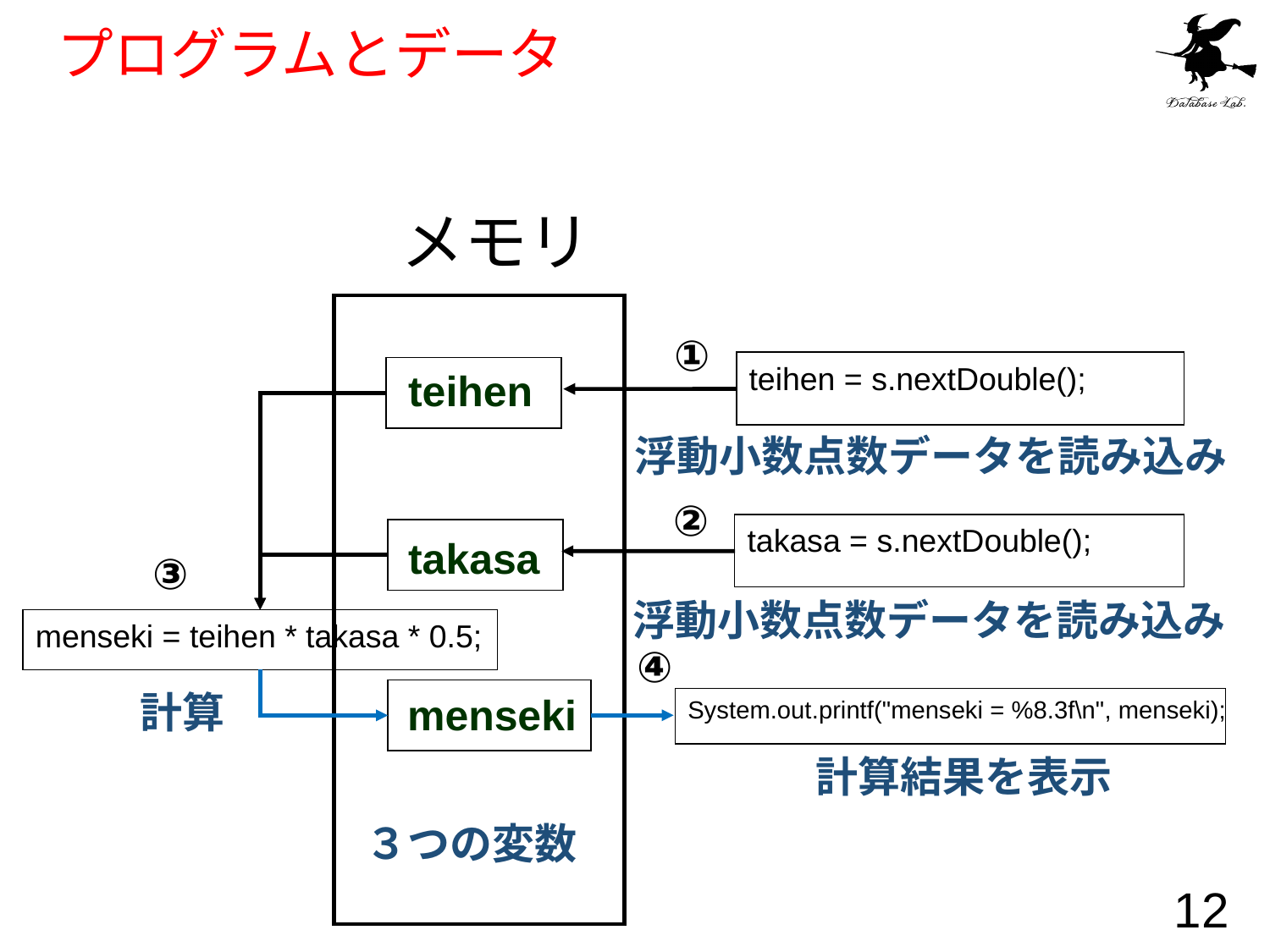

# プログラムとデータ
メモリ

①
teihen = s.nextDouble();

teihen

浮動小数点数データを読み込み
②
takasa = s.nextDouble();

takasa
③

浮動小数点数データを読み込み
menseki = teihen * takasa * 0.5;

④

menseki
計算
System.out.printf("menseki = %8.3f\n", menseki);

計算結果を表示
３つの変数
12